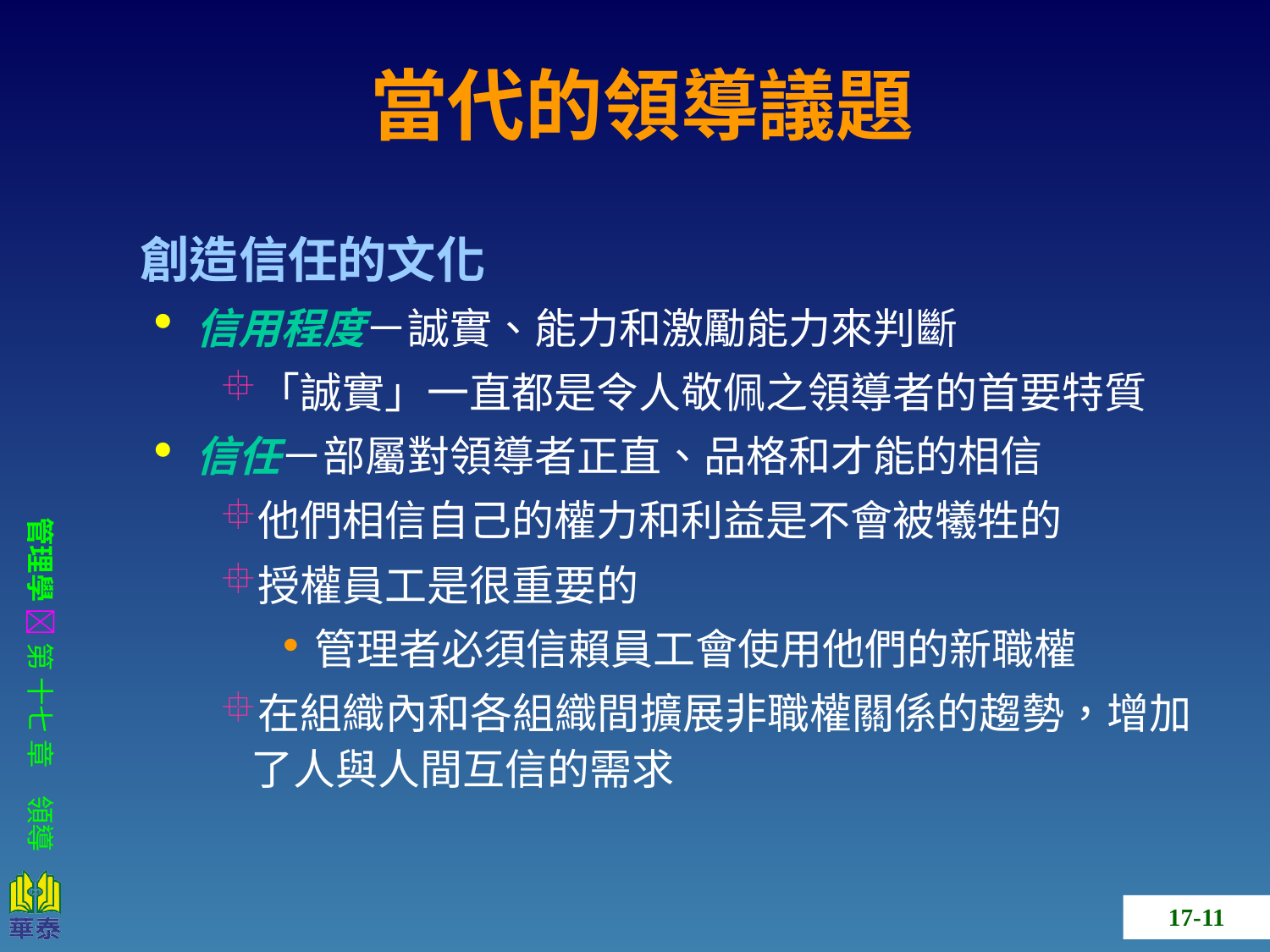

# 當代的領導議題
	創造信任的文化
信用程度－誠實、能力和激勵能力來判斷
「誠實」一直都是令人敬佩之領導者的首要特質
信任－部屬對領導者正直、品格和才能的相信
他們相信自己的權力和利益是不會被犧牲的
授權員工是很重要的
管理者必須信賴員工會使用他們的新職權
在組織內和各組織間擴展非職權關係的趨勢，增加了人與人間互信的需求
17-11